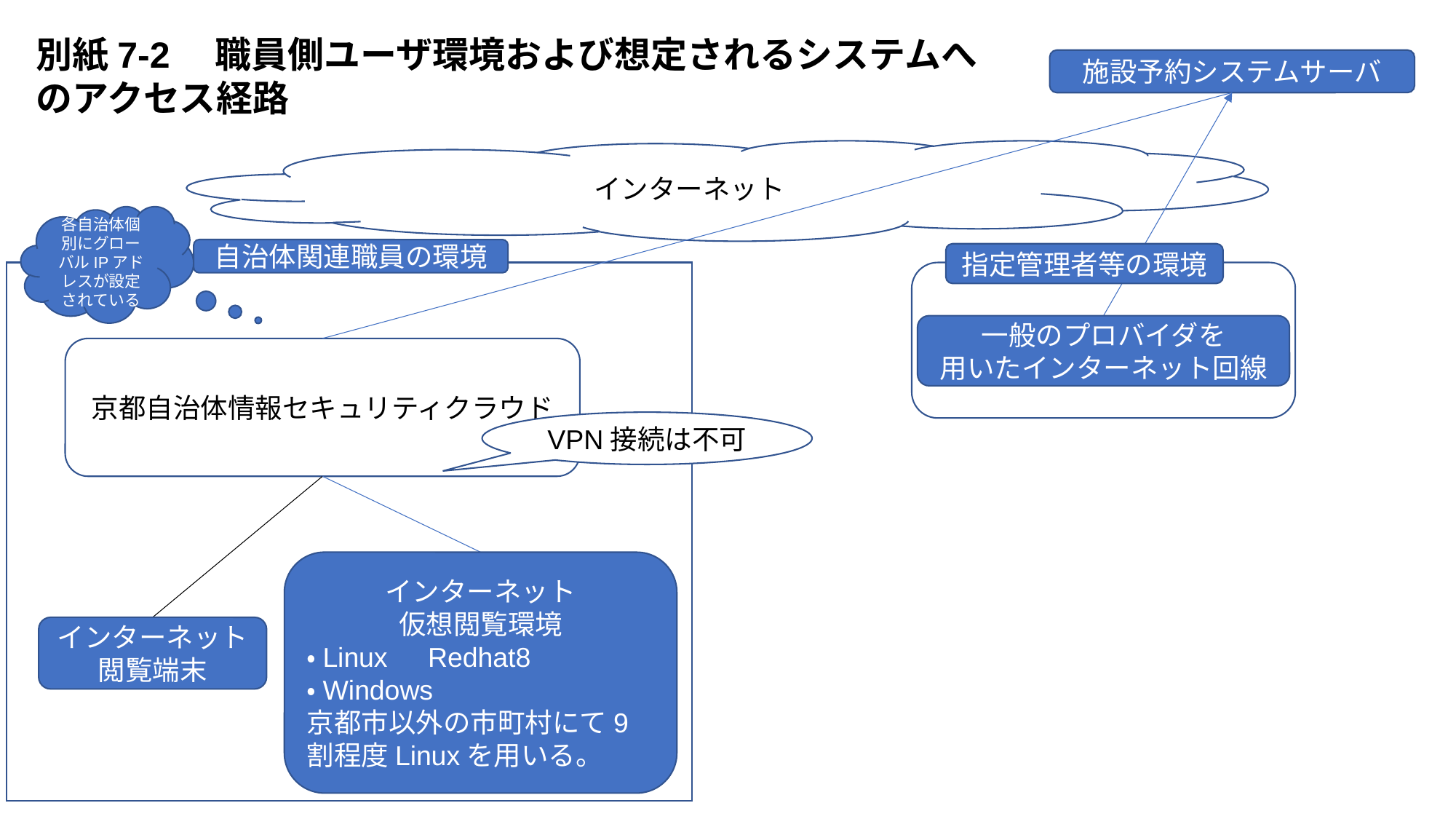

別紙7-2　職員側ユーザ環境および想定されるシステムへのアクセス経路
施設予約システムサーバ
インターネット
各自治体個別にグローバルIPアドレスが設定されている
自治体関連職員の環境
指定管理者等の環境

一般のプロバイダを
用いたインターネット回線
京都自治体情報セキュリティクラウド
VPN接続は不可
インターネット
仮想閲覧環境
・Linux　Redhat8
・Windows
京都市以外の市町村にて9割程度Linuxを用いる。
インターネット閲覧端末